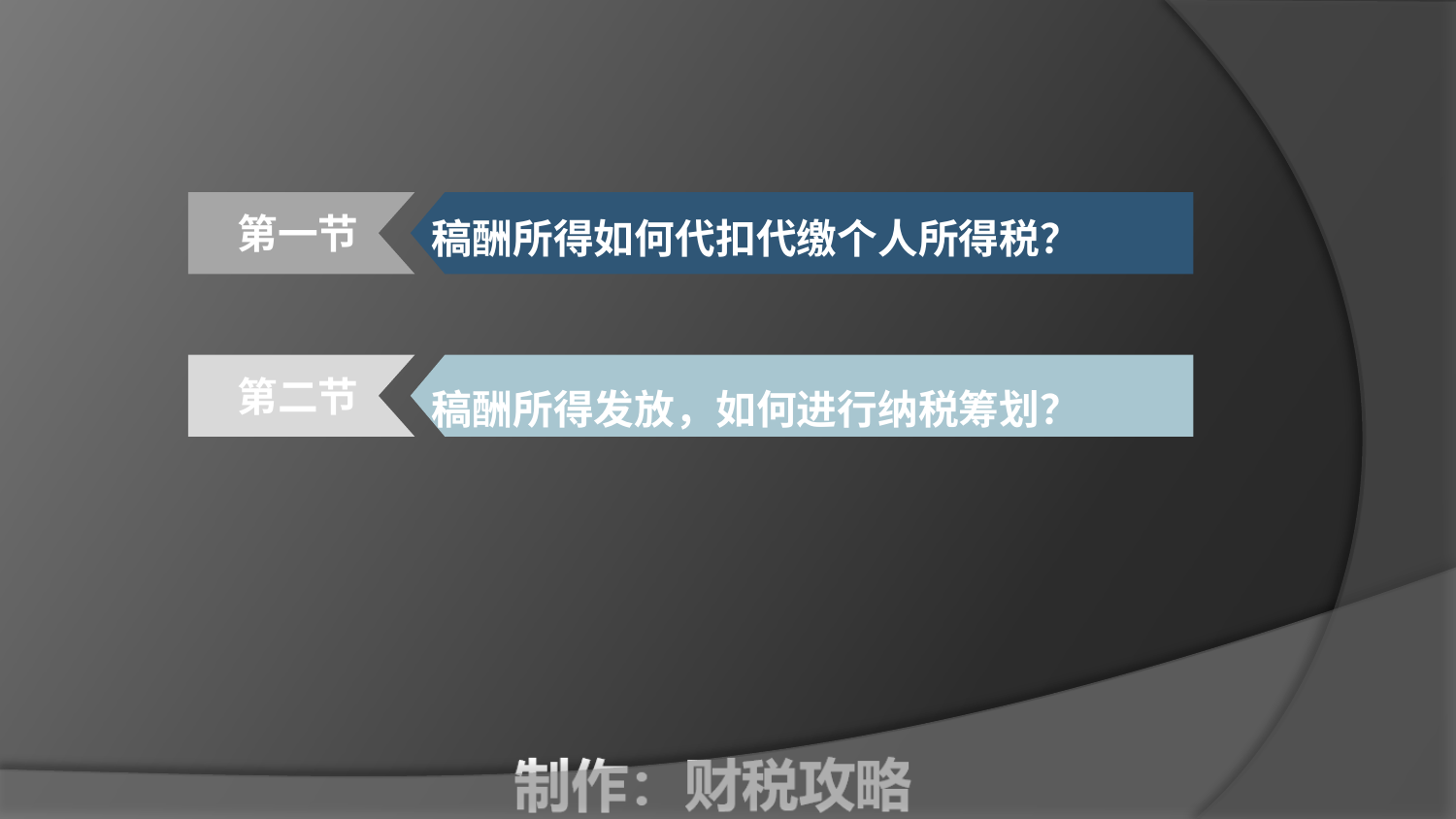

第一节
稿酬所得如何代扣代缴个人所得税？
第二节
稿酬所得发放，如何进行纳税筹划？